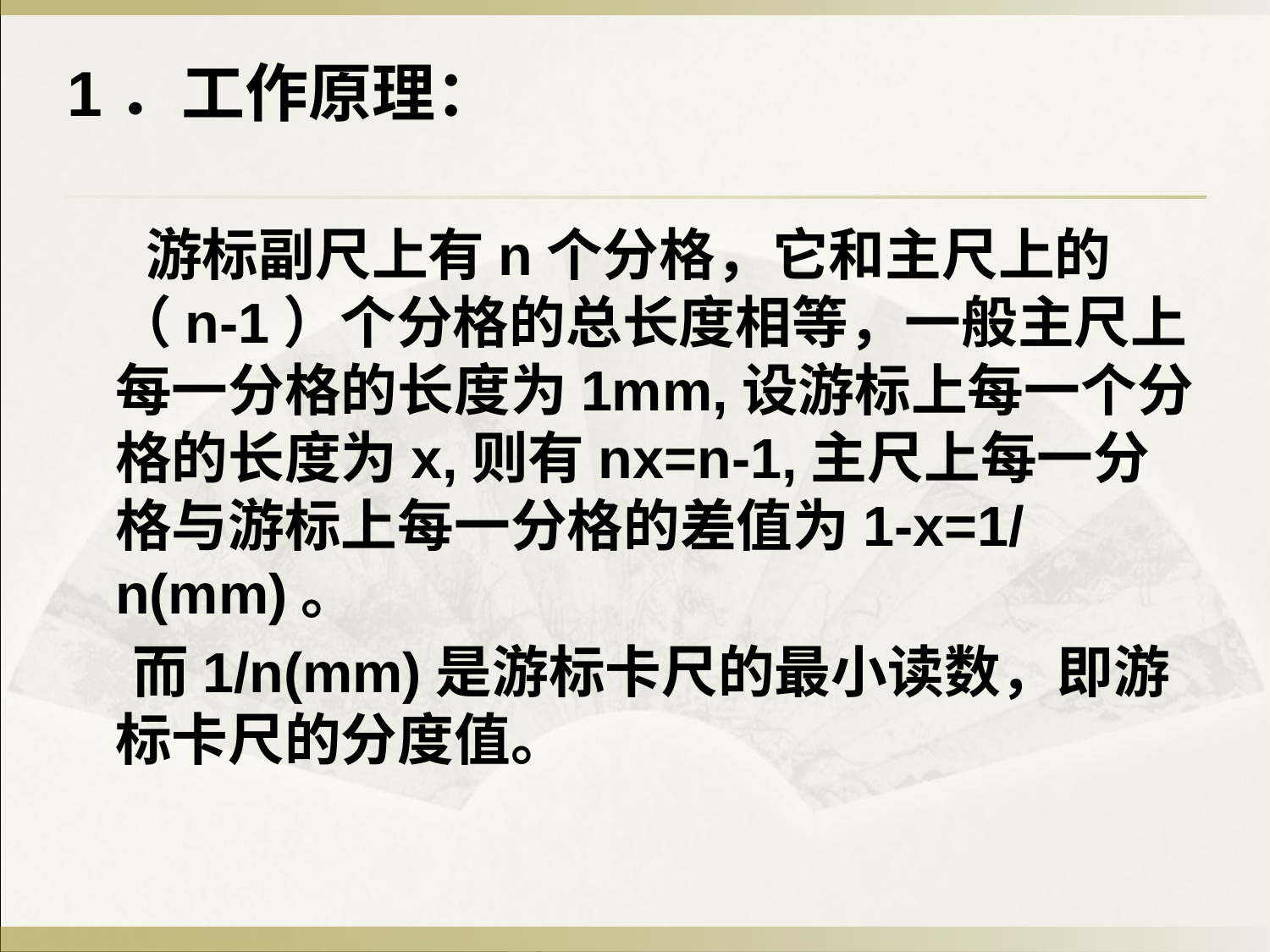

1．工作原理：

     游标副尺上有n个分格，它和主尺上的（n-1）个分格的总长度相等，一般主尺上每一分格的长度为1mm,设游标上每一个分格的长度为x,则有nx=n-1,主尺上每一分格与游标上每一分格的差值为1-x=1/n(mm)。
    而1/n(mm)是游标卡尺的最小读数，即游标卡尺的分度值。